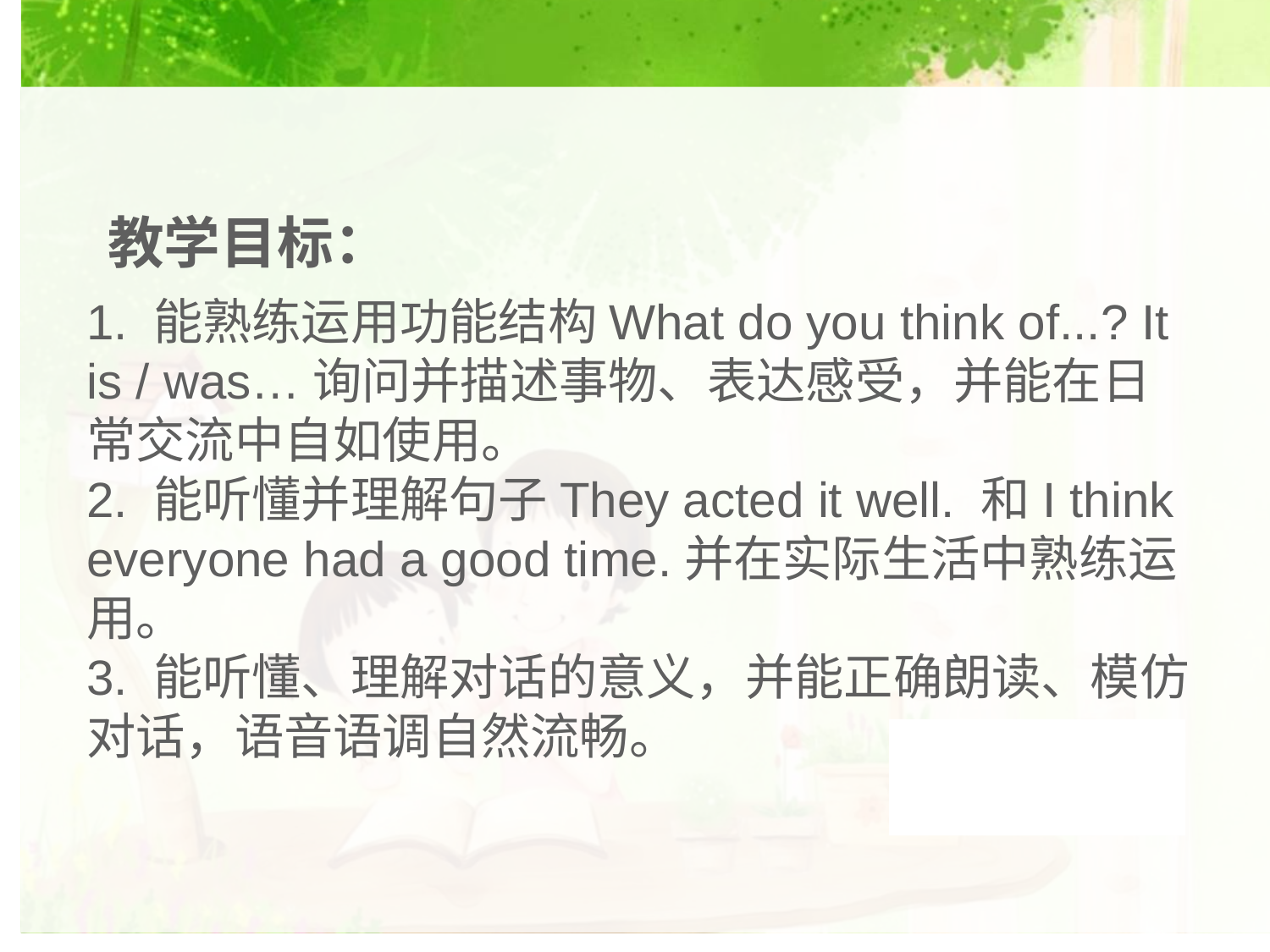

教学目标：
1. 能熟练运用功能结构What do you think of...? It is / was…询问并描述事物、表达感受，并能在日常交流中自如使用。
2. 能听懂并理解句子They acted it well. 和I think everyone had a good time.并在实际生活中熟练运用。
3. 能听懂、理解对话的意义，并能正确朗读、模仿对话，语音语调自然流畅。